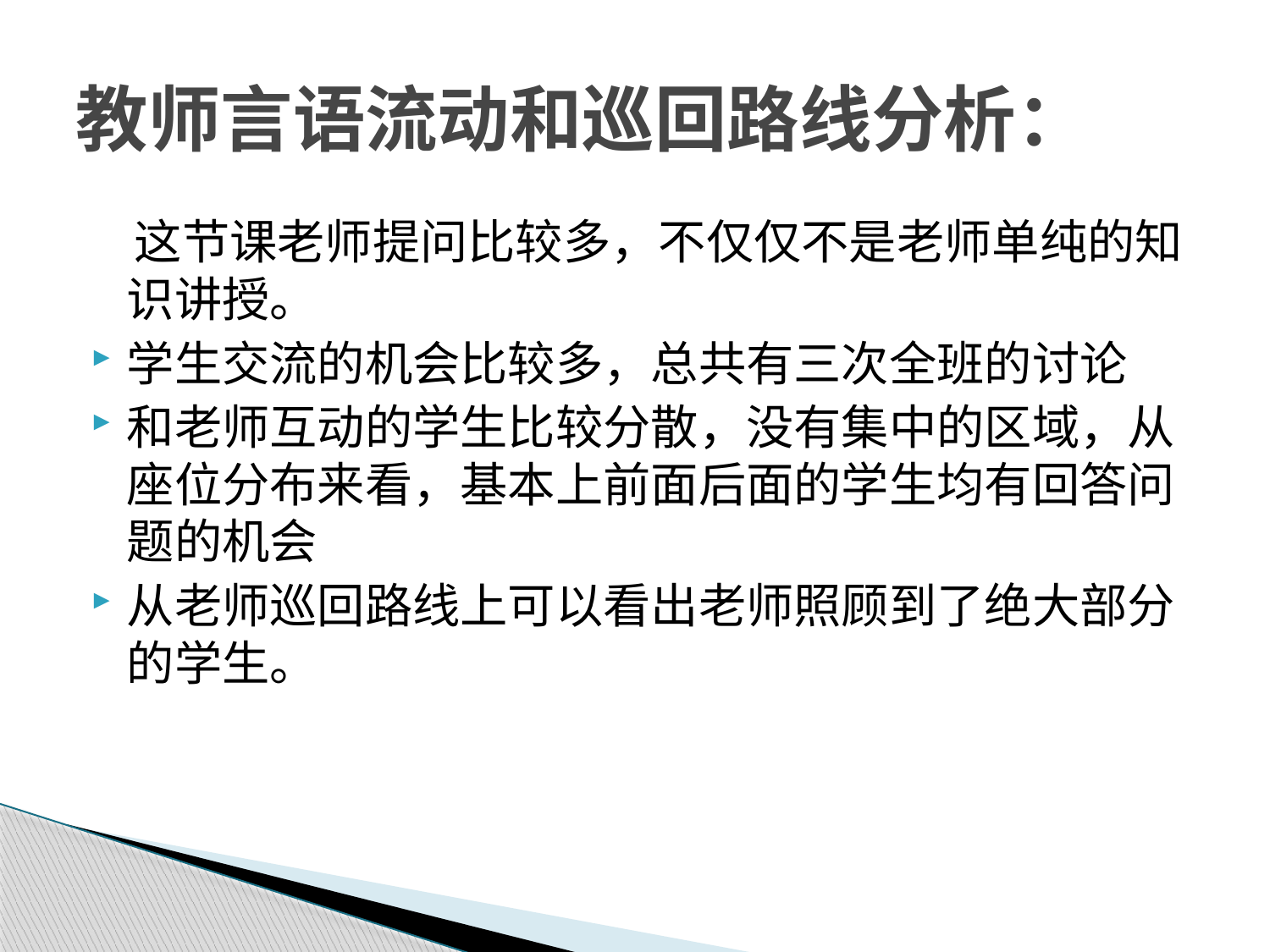

# 教师言语流动和巡回路线分析：
   这节课老师提问比较多，不仅仅不是老师单纯的知识讲授。
学生交流的机会比较多，总共有三次全班的讨论
和老师互动的学生比较分散，没有集中的区域，从座位分布来看，基本上前面后面的学生均有回答问题的机会
从老师巡回路线上可以看出老师照顾到了绝大部分的学生。